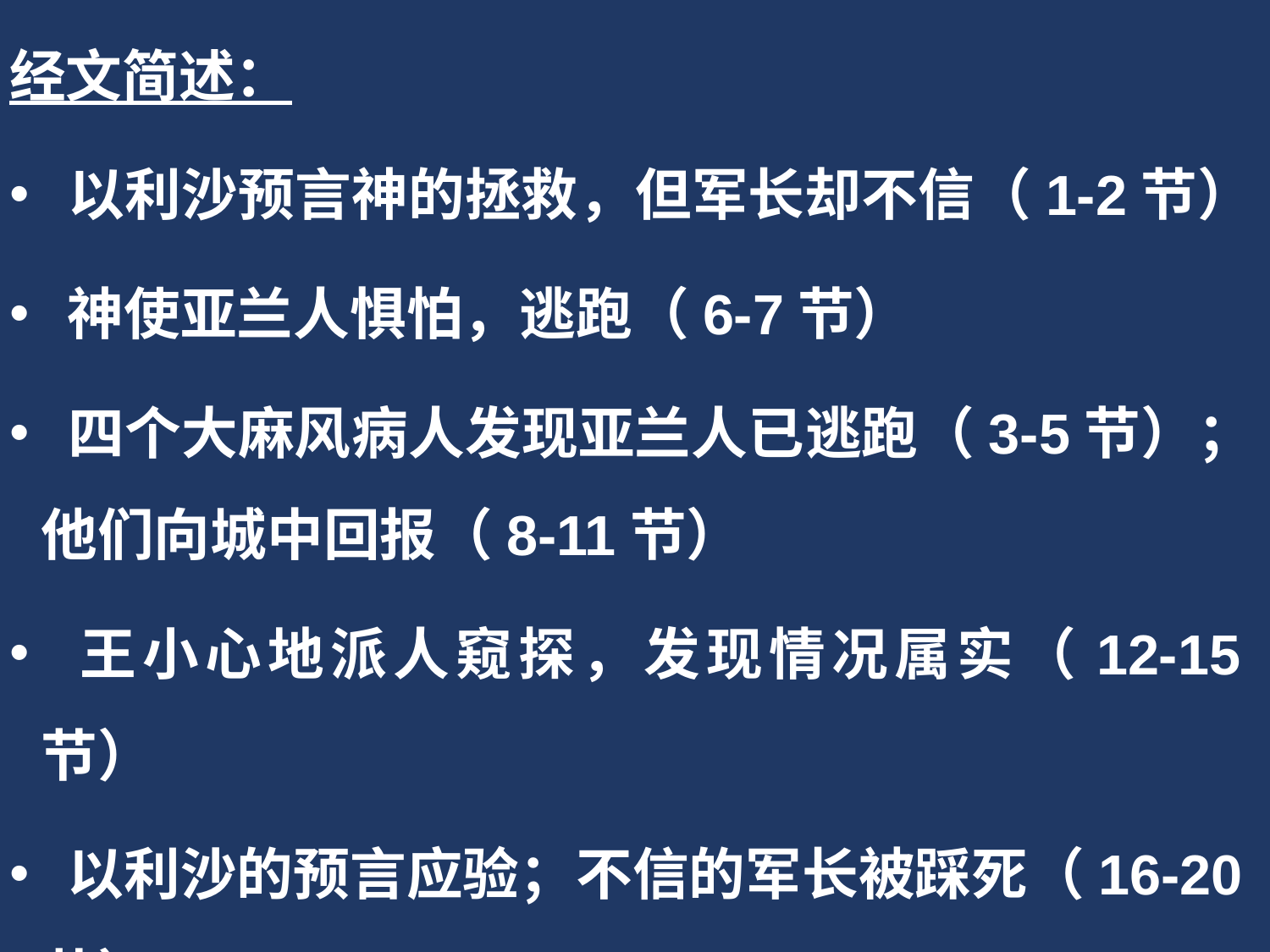

经文简述：
 以利沙预言神的拯救，但军长却不信（1-2节）
 神使亚兰人惧怕，逃跑（6-7节）
 四个大麻风病人发现亚兰人已逃跑（3-5节）；他们向城中回报（8-11节）
 王小心地派人窥探，发现情况属实（12-15节）
 以利沙的预言应验；不信的军长被踩死（16-20节）。